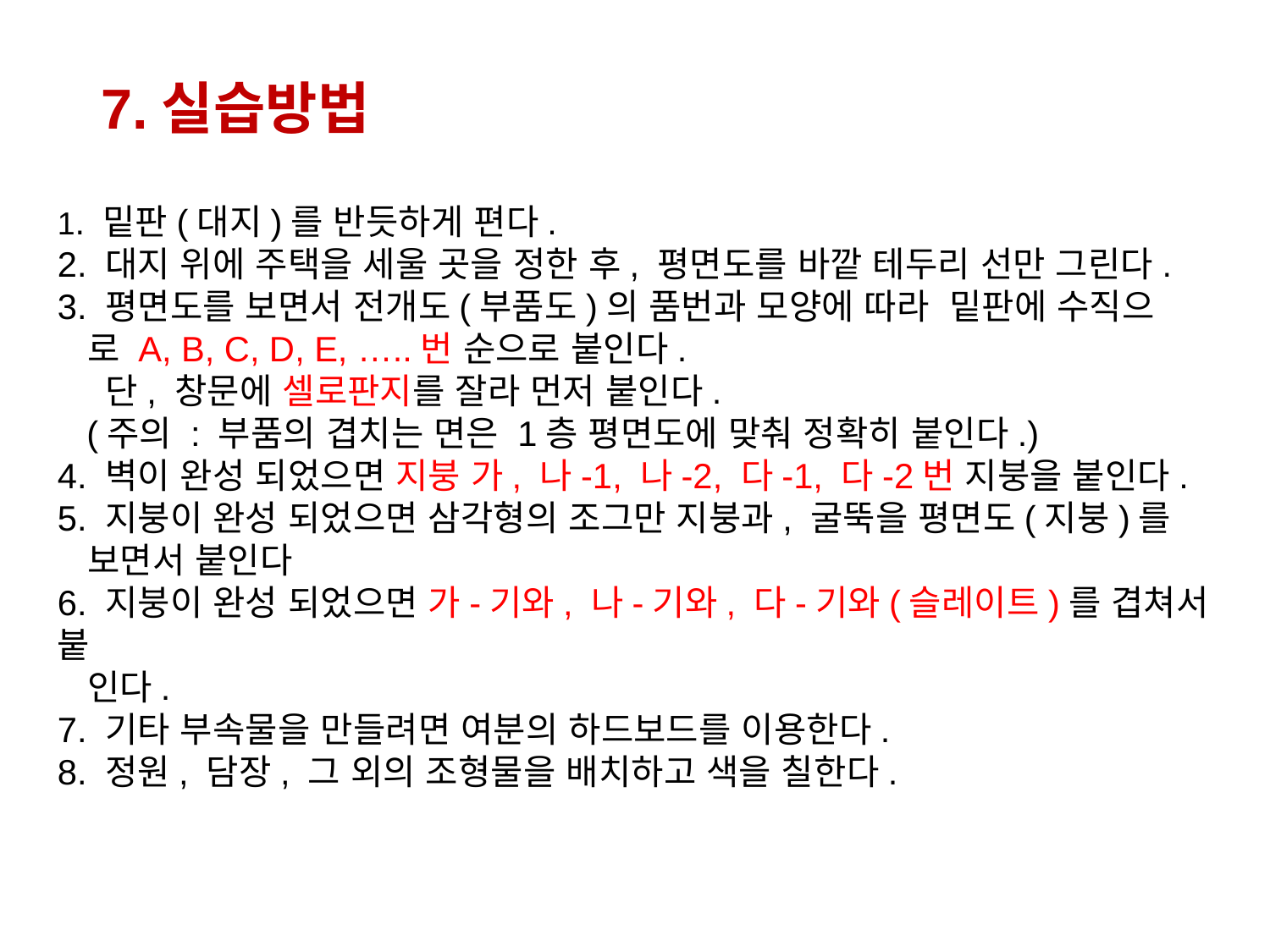

1. 밑판(대지)를 반듯하게 편다.
2. 대지 위에 주택을 세울 곳을 정한 후, 평면도를 바깥 테두리 선만 그린다.
3. 평면도를 보면서 전개도(부품도)의 품번과 모양에 따라  밑판에 수직으
   로 A, B, C, D, E, …..번 순으로 붙인다.
    단, 창문에 셀로판지를 잘라 먼저 붙인다.
   (주의 : 부품의 겹치는 면은 1층 평면도에 맞춰 정확히 붙인다.)
4. 벽이 완성 되었으면 지붕 가, 나-1, 나-2, 다-1, 다-2번 지붕을 붙인다.
5. 지붕이 완성 되었으면 삼각형의 조그만 지붕과, 굴뚝을 평면도(지붕)를
   보면서 붙인다
6. 지붕이 완성 되었으면 가-기와, 나-기와, 다-기와(슬레이트)를 겹쳐서  붙
   인다.
7. 기타 부속물을 만들려면 여분의 하드보드를 이용한다.
8. 정원, 담장, 그 외의 조형물을 배치하고 색을 칠한다.
7.실습방법